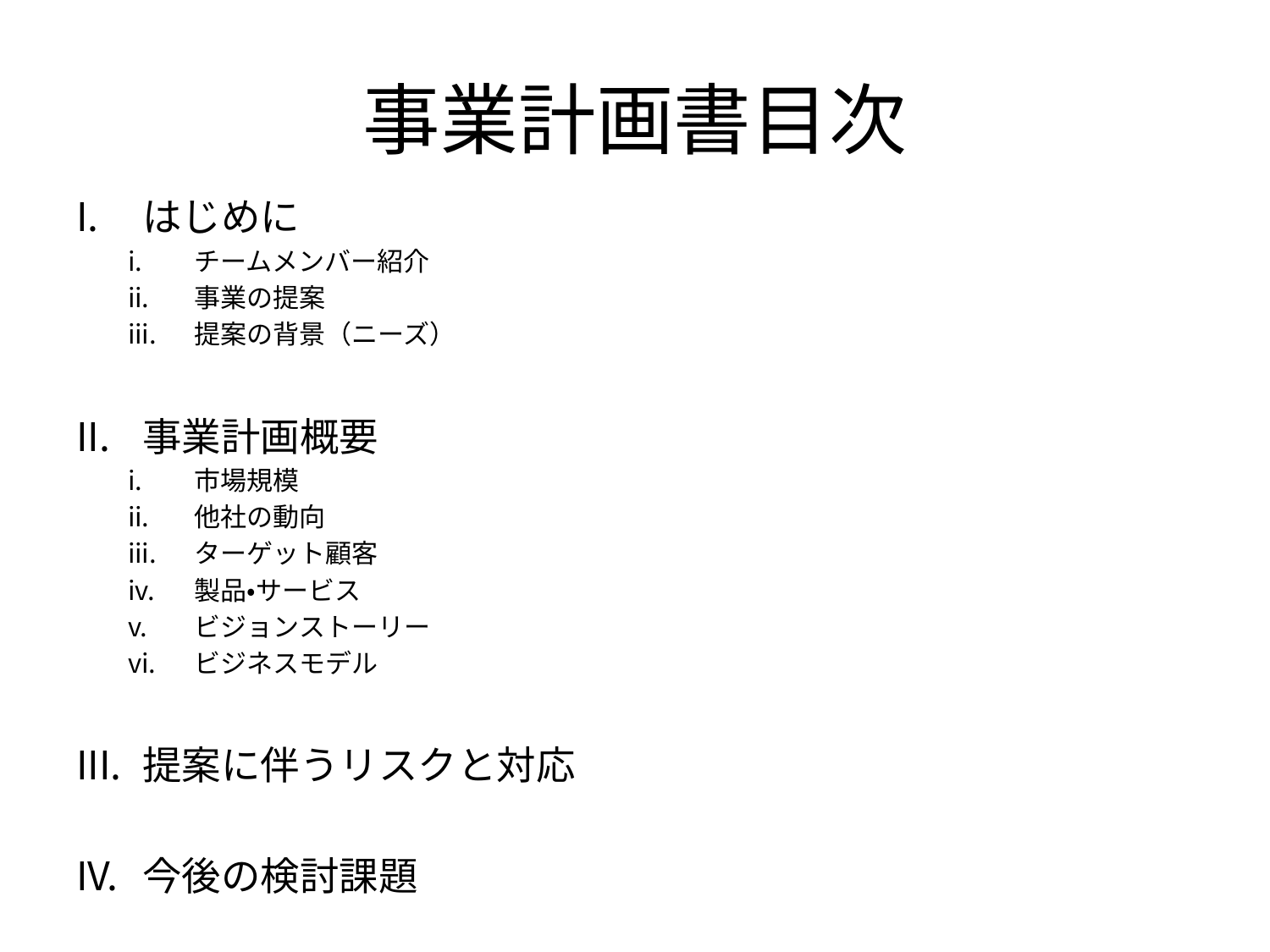

# 事業計画書目次
はじめに
チームメンバー紹介
事業の提案
提案の背景（ニーズ）

事業計画概要
市場規模
他社の動向
ターゲット顧客
製品・サービス
ビジョンストーリー
ビジネスモデル

提案に伴うリスクと対応

今後の検討課題